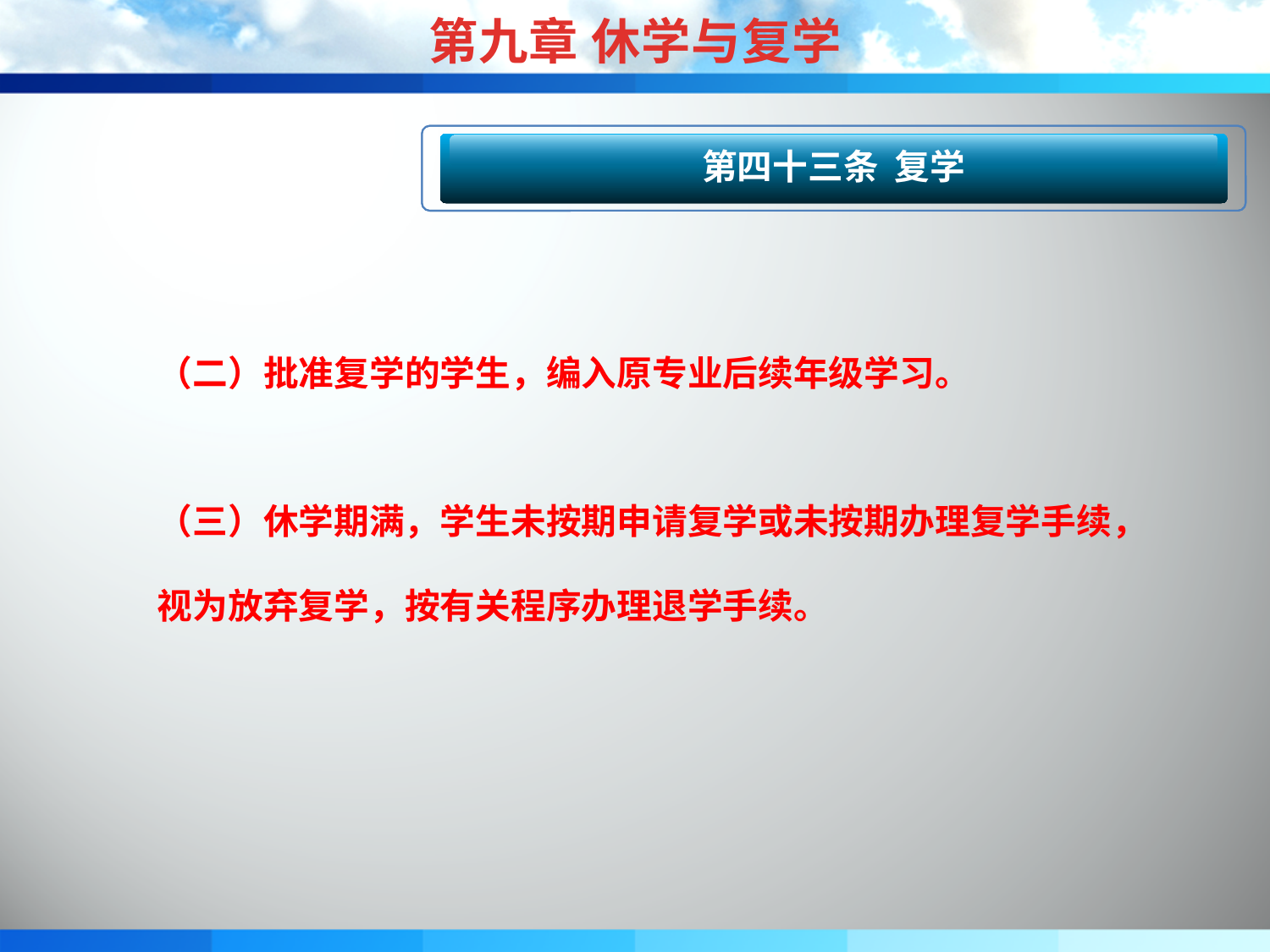

第九章 休学与复学

第四十二条  终止休学

第四十三条  复学
（二）批准复学的学生，编入原专业后续年级学习。

（三）休学期满，学生未按期申请复学或未按期办理复学手续，视为放弃复学，按有关程序办理退学手续。